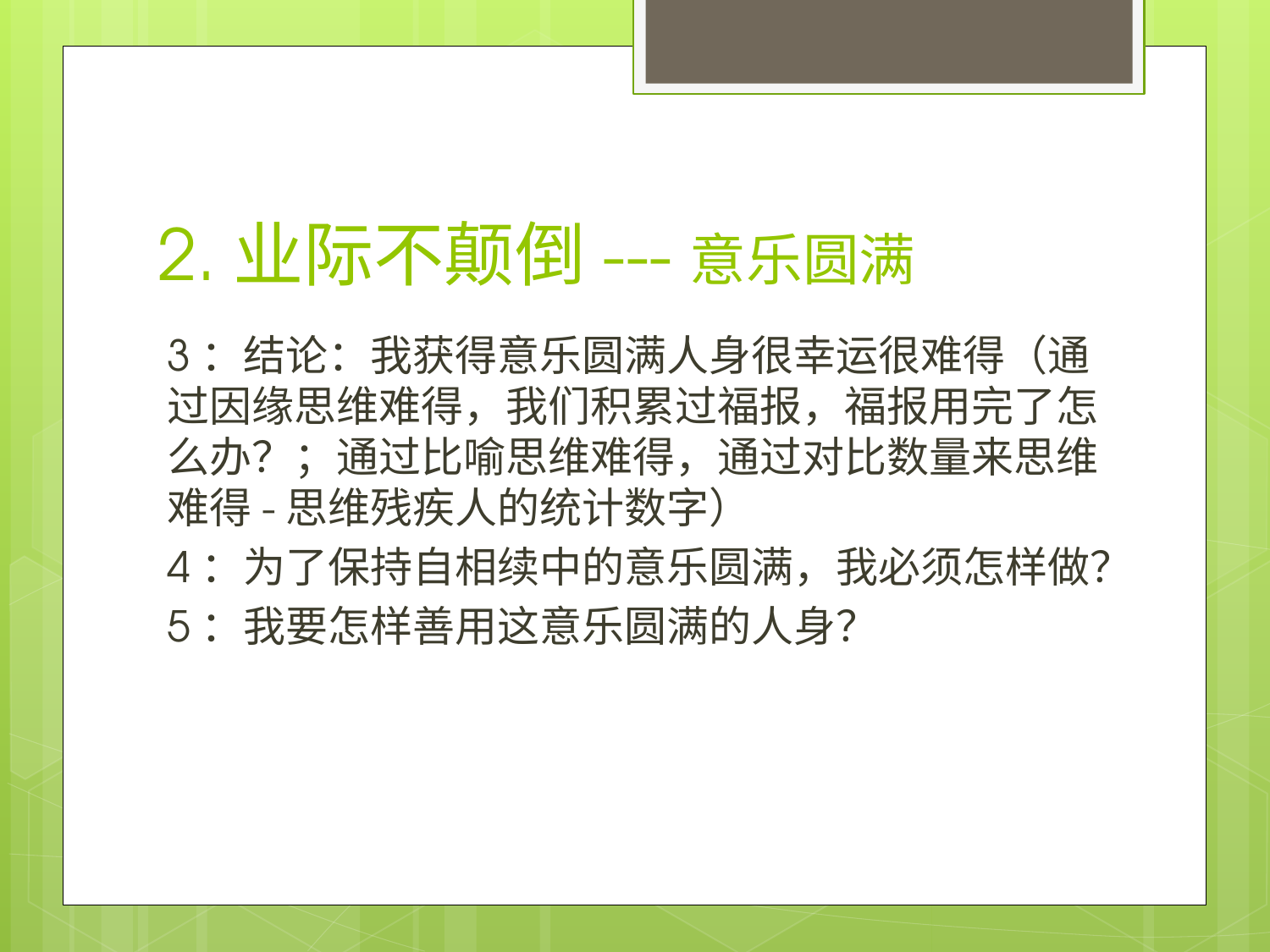

# 2.业际不颠倒---意乐圆满
3：结论：我获得意乐圆满人身很幸运很难得（通过因缘思维难得，我们积累过福报，福报用完了怎么办？；通过比喻思维难得，通过对比数量来思维难得-思维残疾人的统计数字）
4：为了保持自相续中的意乐圆满，我必须怎样做？
5：我要怎样善用这意乐圆满的人身？